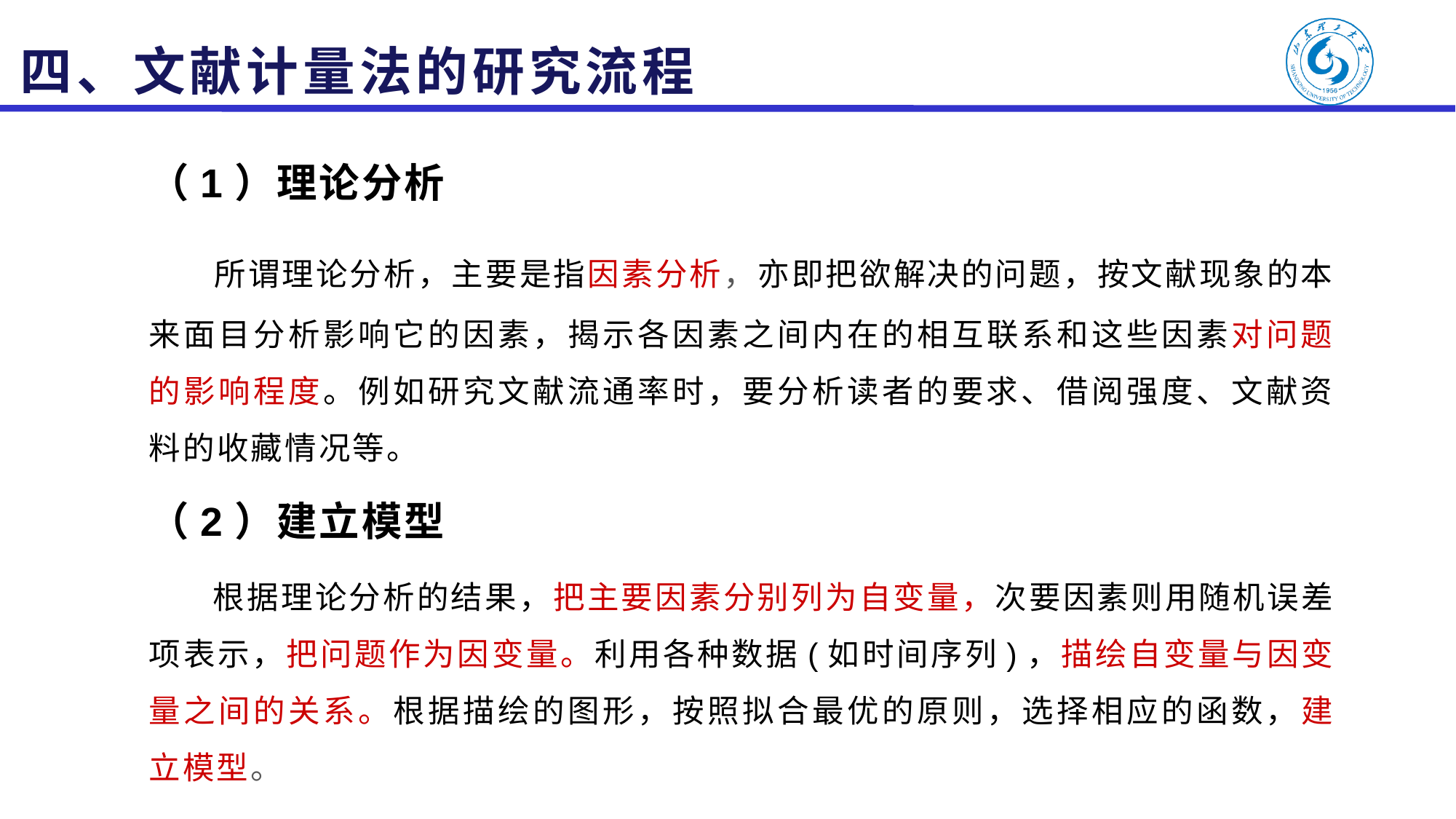

# 四、文献计量法的研究流程
（1）理论分析
    所谓理论分析，主要是指因素分析，亦即把欲解决的问题，按文献现象的本来面目分析影响它的因素，揭示各因素之间内在的相互联系和这些因素对问题的影响程度。例如研究文献流通率时，要分析读者的要求、借阅强度、文献资料的收藏情况等。
（2）建立模型
      根据理论分析的结果，把主要因素分别列为自变量，次要因素则用随机误差项表示，把问题作为因变量。利用各种数据(如时间序列)，描绘自变量与因变量之间的关系。根据描绘的图形，按照拟合最优的原则，选择相应的函数，建立模型。